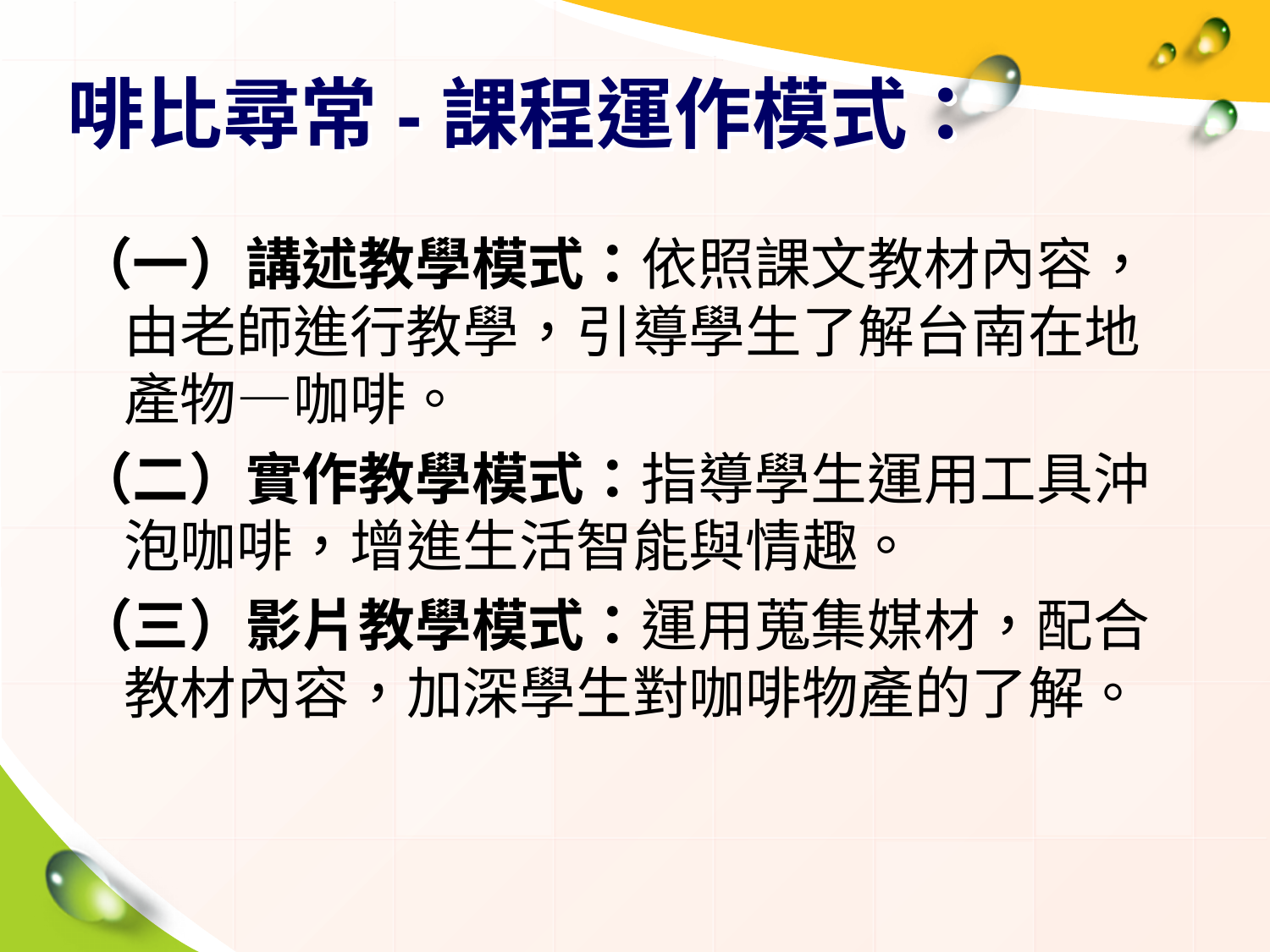

（一）講述教學模式：依照課文教材內容，    由老師進行教學，引導學生了解台南在地產物—咖啡。
（二）實作教學模式：指導學生運用工具沖泡咖啡，增進生活智能與情趣。
（三）影片教學模式：運用蒐集媒材，配合教材內容，加深學生對咖啡物產的了解。

啡比尋常-課程運作模式：